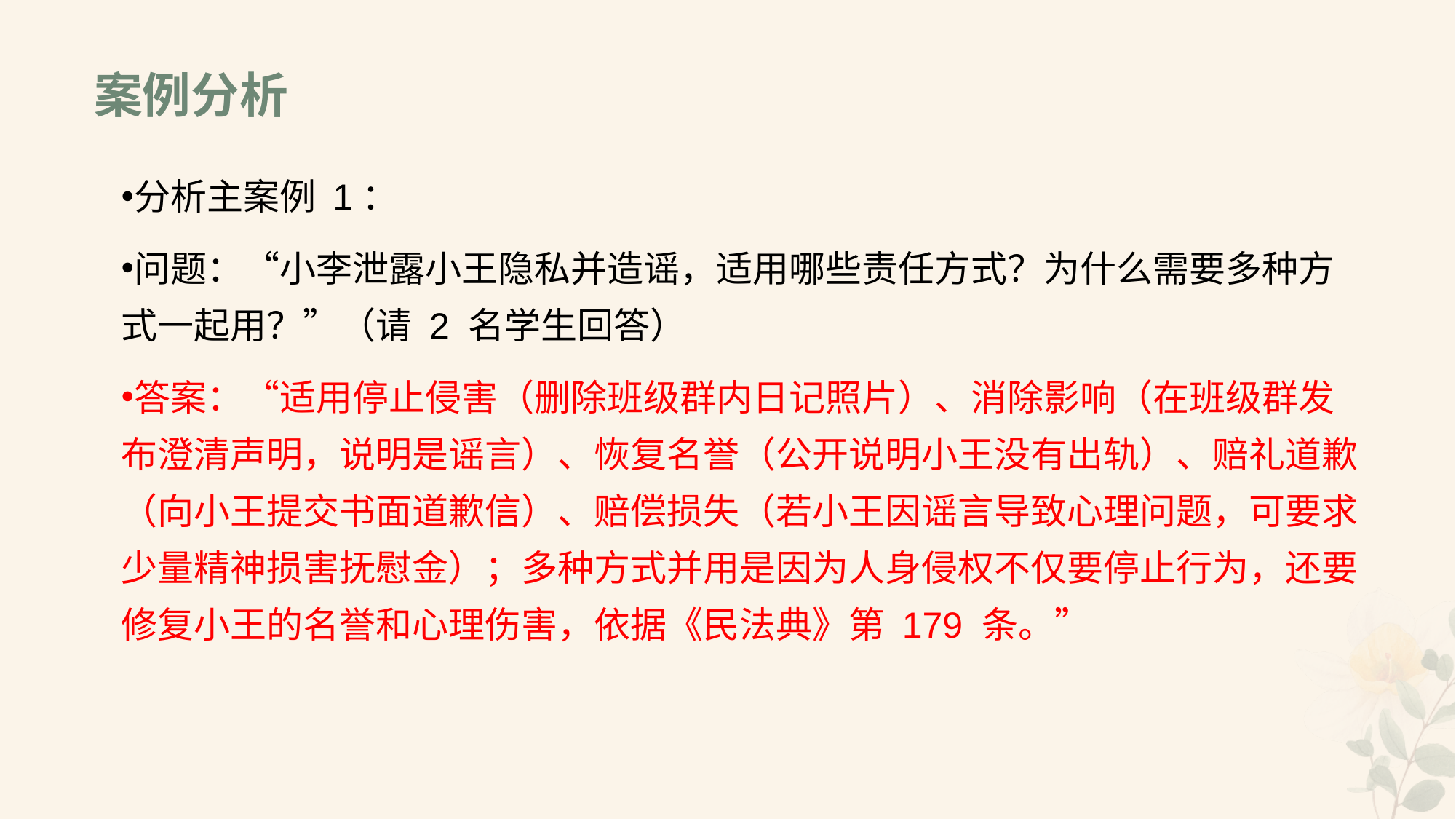

# 案例分析
分析主案例 1：
问题：“小李泄露小王隐私并造谣，适用哪些责任方式？为什么需要多种方式一起用？”（请 2 名学生回答）
答案：“适用停止侵害（删除班级群内日记照片）、消除影响（在班级群发布澄清声明，说明是谣言）、恢复名誉（公开说明小王没有出轨）、赔礼道歉（向小王提交书面道歉信）、赔偿损失（若小王因谣言导致心理问题，可要求少量精神损害抚慰金）；多种方式并用是因为人身侵权不仅要停止行为，还要修复小王的名誉和心理伤害，依据《民法典》第 179 条。”